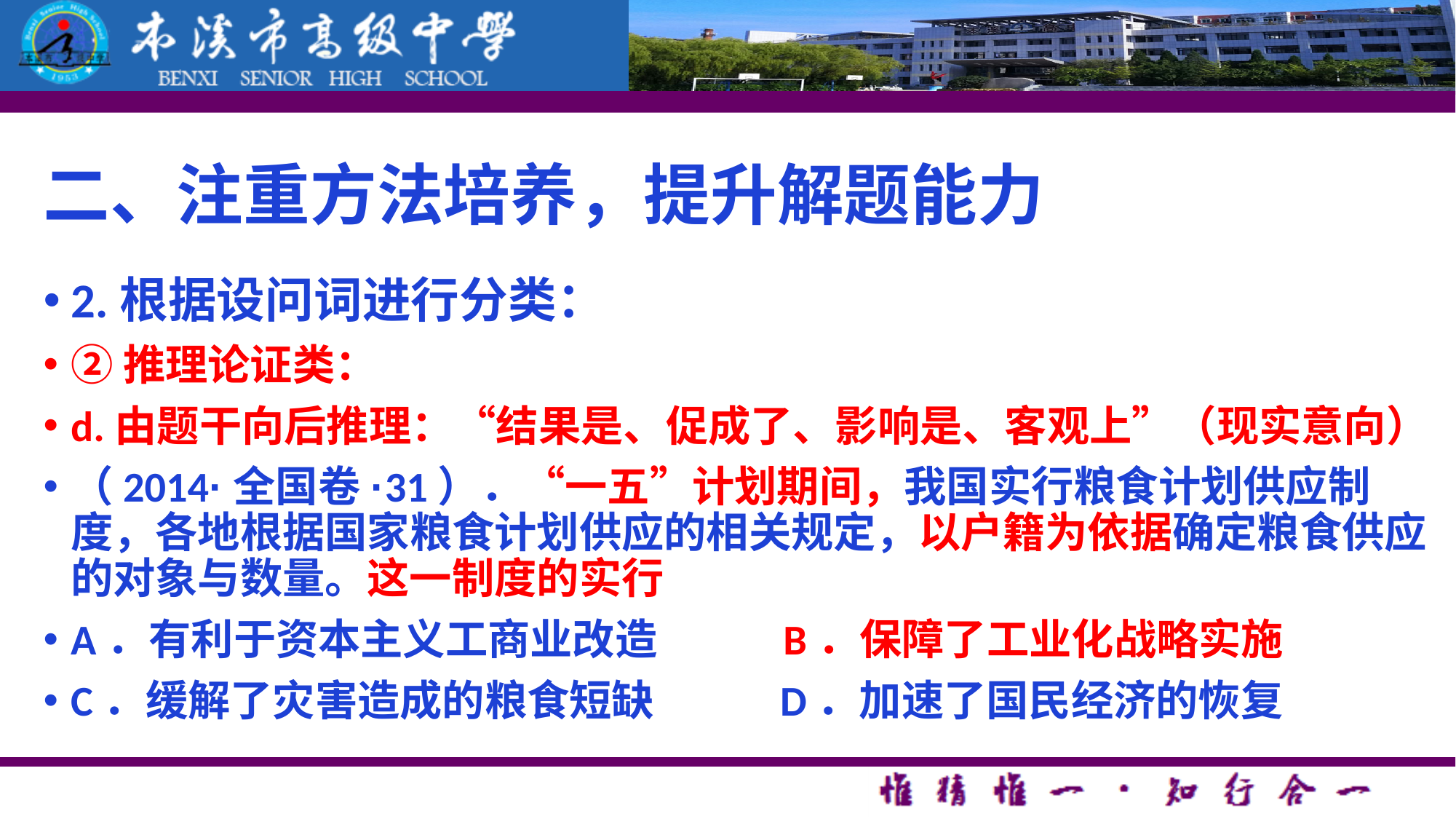

# 二、注重方法培养，提升解题能力
2.根据设问词进行分类：
②推理论证类：
d.由题干向后推理：“结果是、促成了、影响是、客观上”（现实意向）
（2014·全国卷·31）．“一五”计划期间，我国实行粮食计划供应制度，各地根据国家粮食计划供应的相关规定，以户籍为依据确定粮食供应的对象与数量。这一制度的实行
A．有利于资本主义工商业改造            B．保障了工业化战略实施
C．缓解了灾害造成的粮食短缺            D．加速了国民经济的恢复